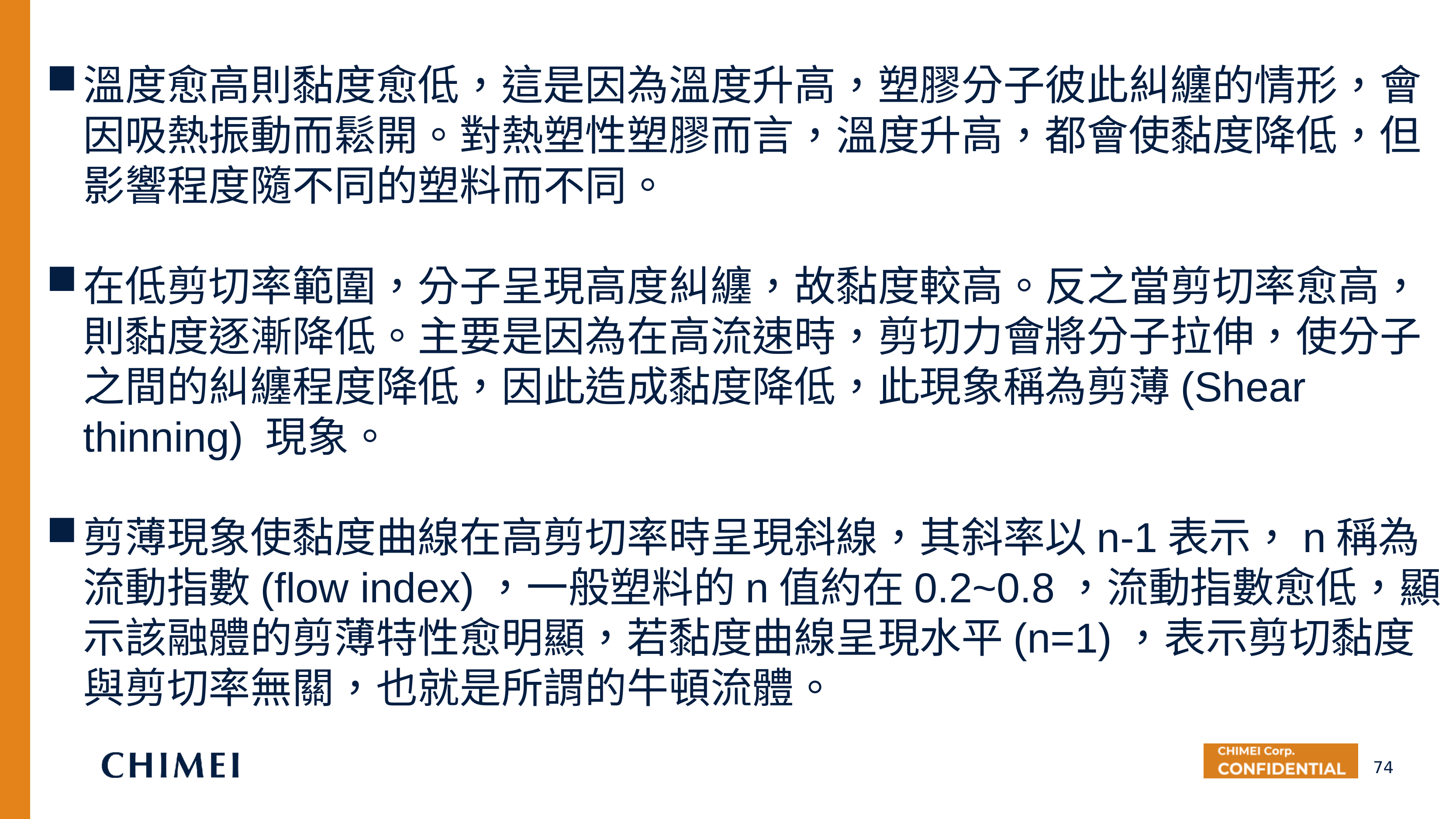

溫度愈高則黏度愈低，這是因為溫度升高，塑膠分子彼此糾纏的情形，會因吸熱振動而鬆開。對熱塑性塑膠而言，溫度升高，都會使黏度降低，但影響程度隨不同的塑料而不同。

在低剪切率範圍，分子呈現高度糾纏，故黏度較高。反之當剪切率愈高，則黏度逐漸降低。主要是因為在高流速時，剪切力會將分子拉伸，使分子之間的糾纏程度降低，因此造成黏度降低，此現象稱為剪薄(Shear thinning) 現象。

剪薄現象使黏度曲線在高剪切率時呈現斜線，其斜率以n-1表示，n稱為流動指數(flow index)，一般塑料的n值約在0.2~0.8，流動指數愈低，顯示該融體的剪薄特性愈明顯，若黏度曲線呈現水平(n=1)，表示剪切黏度與剪切率無關，也就是所謂的牛頓流體。
74